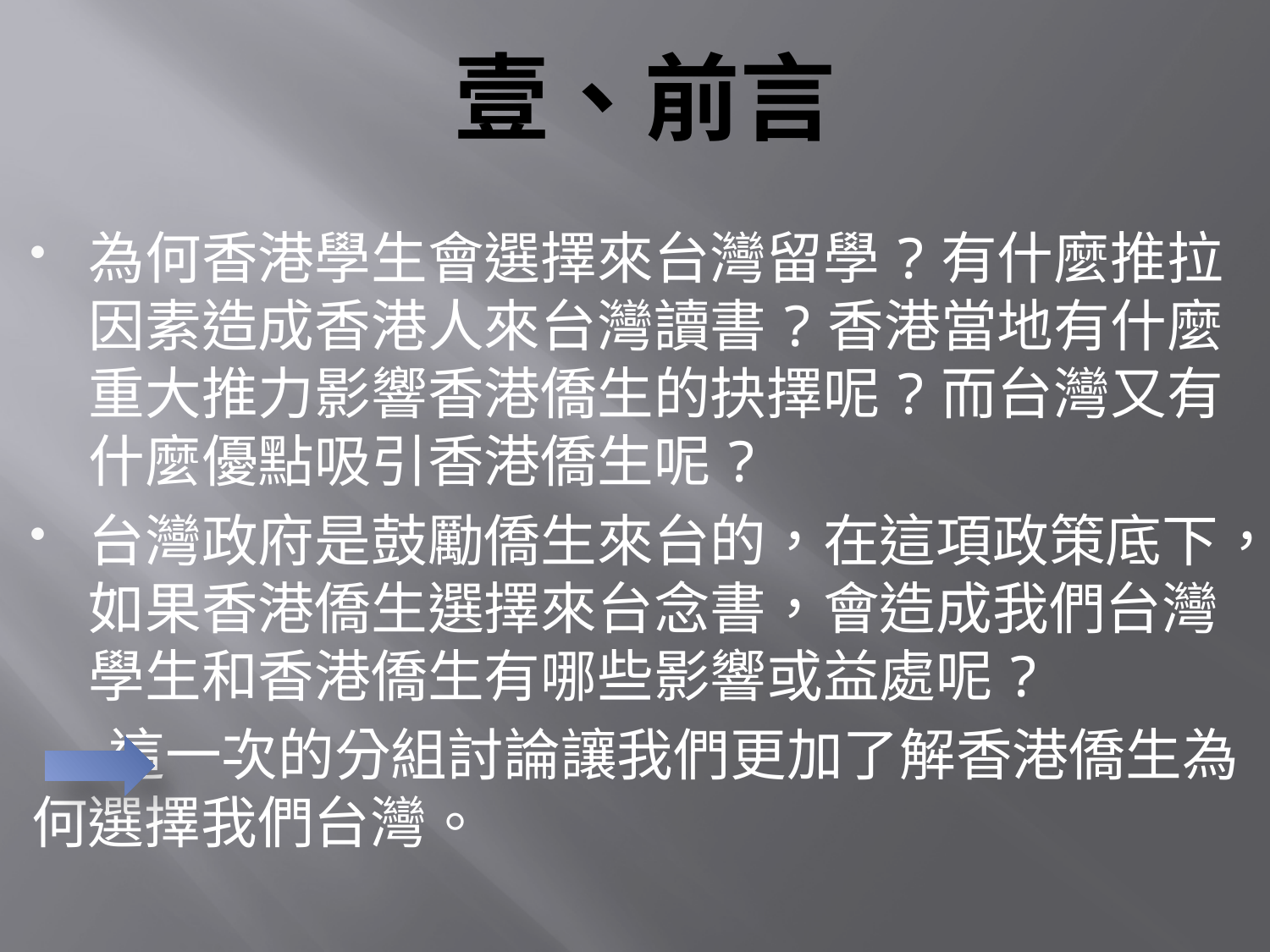

# 壹、前言
為何香港學生會選擇來台灣留學?有什麼推拉因素造成香港人來台灣讀書?香港當地有什麼重大推力影響香港僑生的抉擇呢?而台灣又有什麼優點吸引香港僑生呢?
台灣政府是鼓勵僑生來台的，在這項政策底下，如果香港僑生選擇來台念書，會造成我們台灣學生和香港僑生有哪些影響或益處呢?
     這一次的分組討論讓我們更加了解香港僑生為何選擇我們台灣。